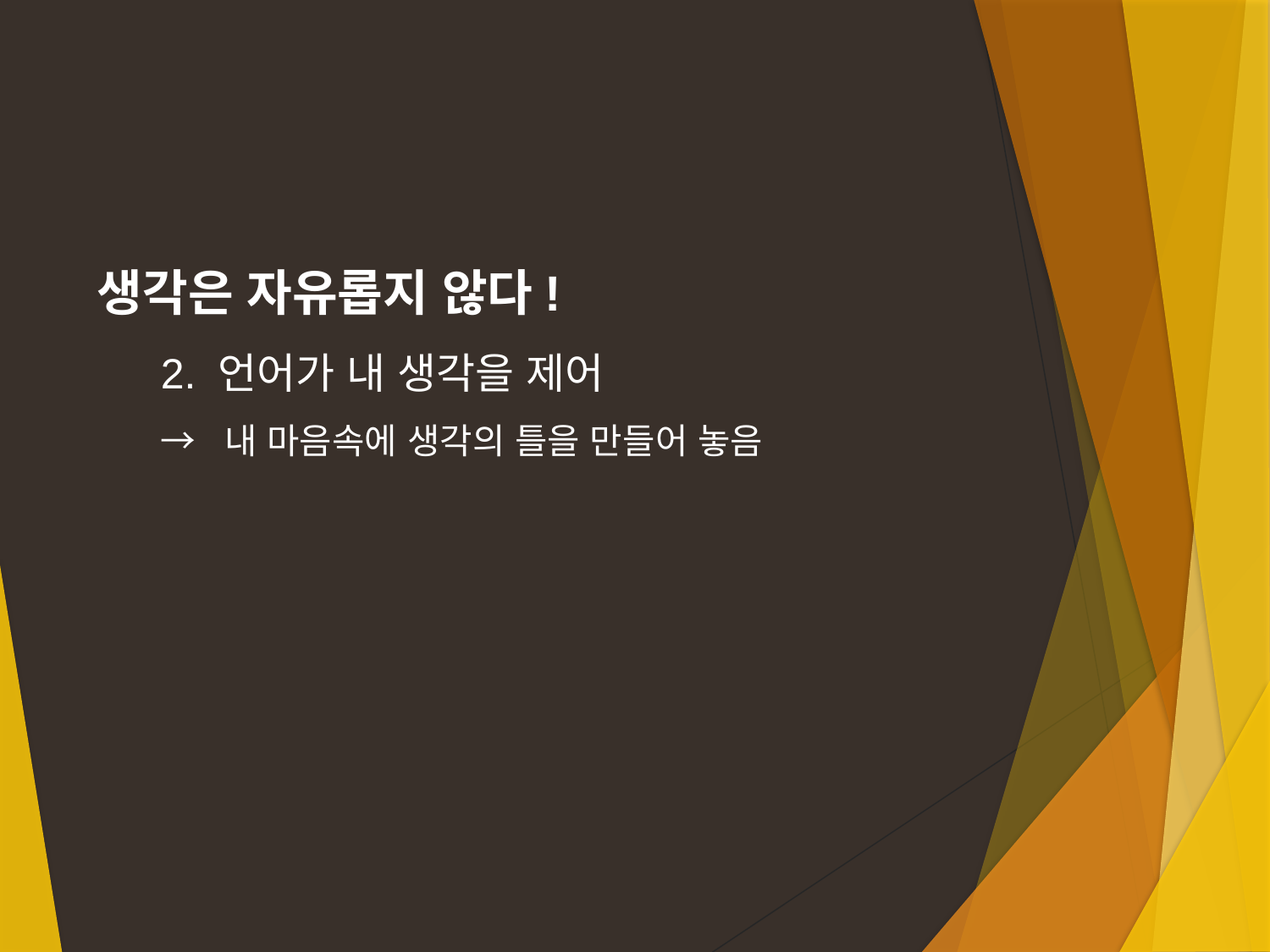

#
생각은 자유롭지 않다!
2. 언어가 내 생각을 제어
→  내 마음속에 생각의 틀을 만들어 놓음